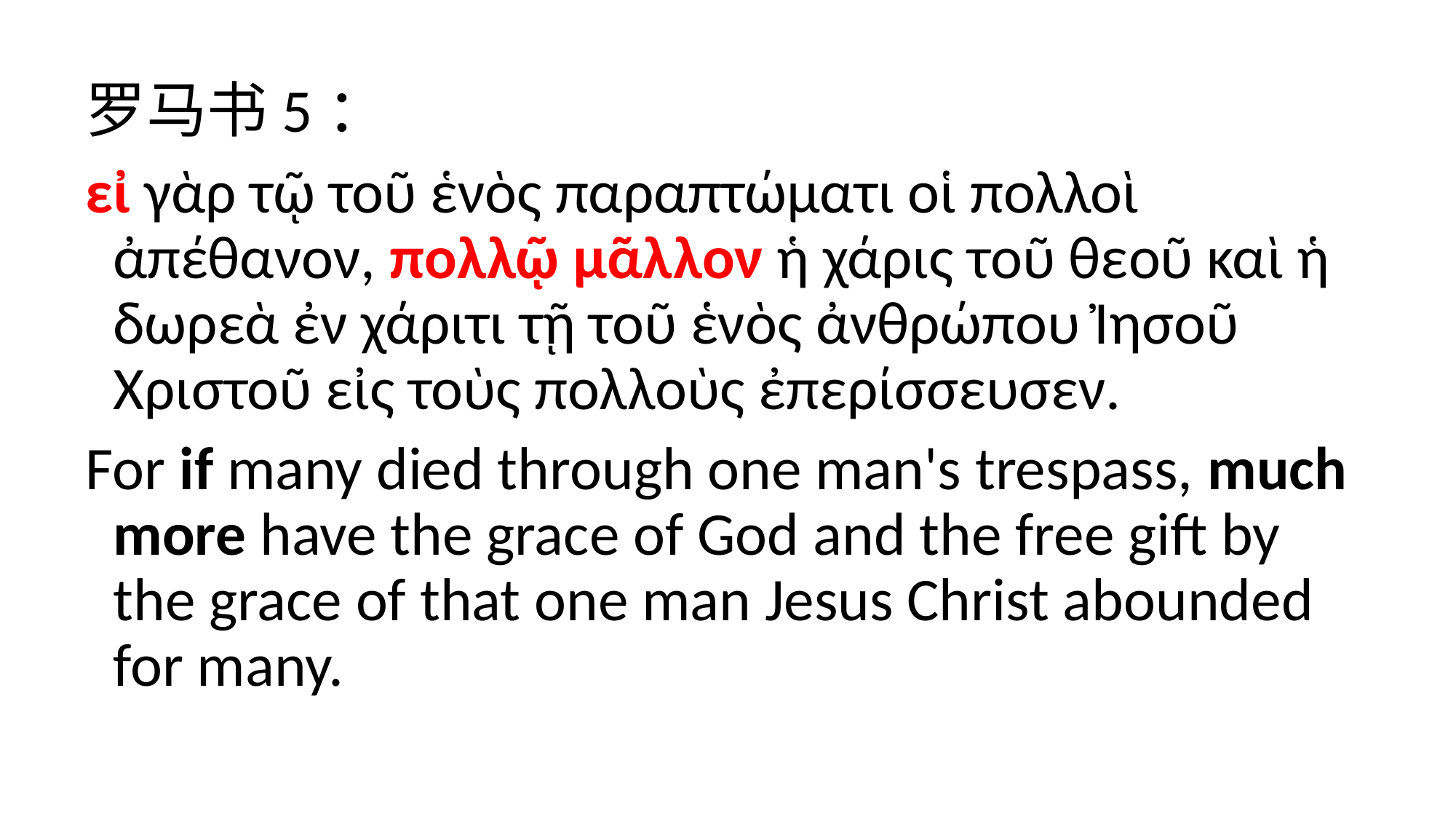

#
罗马书5：
εἰ γὰρ τῷ τοῦ ἑνὸς παραπτώματι οἱ πολλοὶ ἀπέθανον, πολλῷ μᾶλλον ἡ χάρις τοῦ θεοῦ καὶ ἡ δωρεὰ ἐν χάριτι τῇ τοῦ ἑνὸς ἀνθρώπου Ἰησοῦ Χριστοῦ εἰς τοὺς πολλοὺς ἐπερίσσευσεν.
For if many died through one man's trespass, much more have the grace of God and the free gift by the grace of that one man Jesus Christ abounded for many.